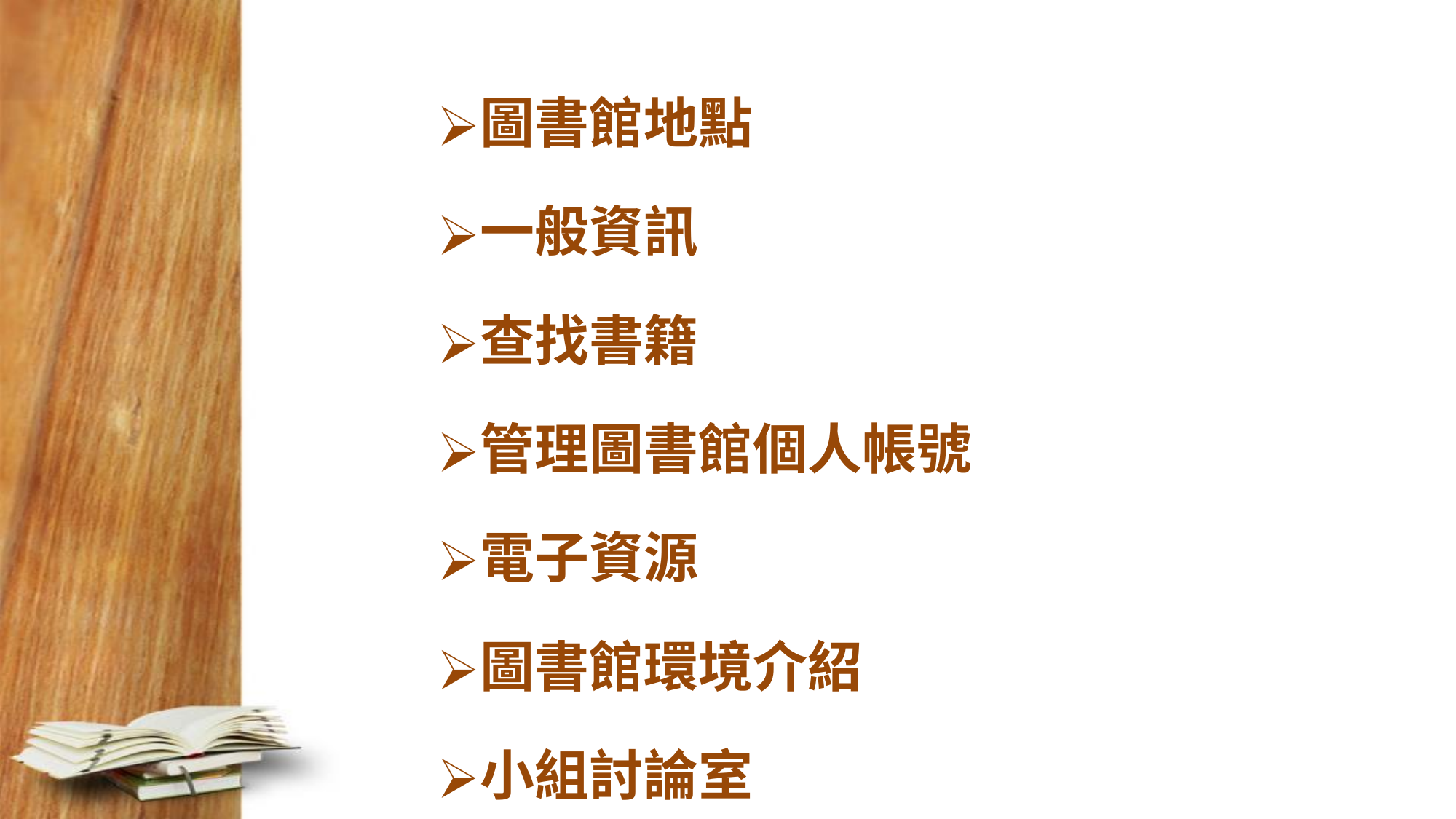

圖書館地點
一般資訊
查找書籍
管理圖書館個人帳號
電子資源
圖書館環境介紹
小組討論室
活動